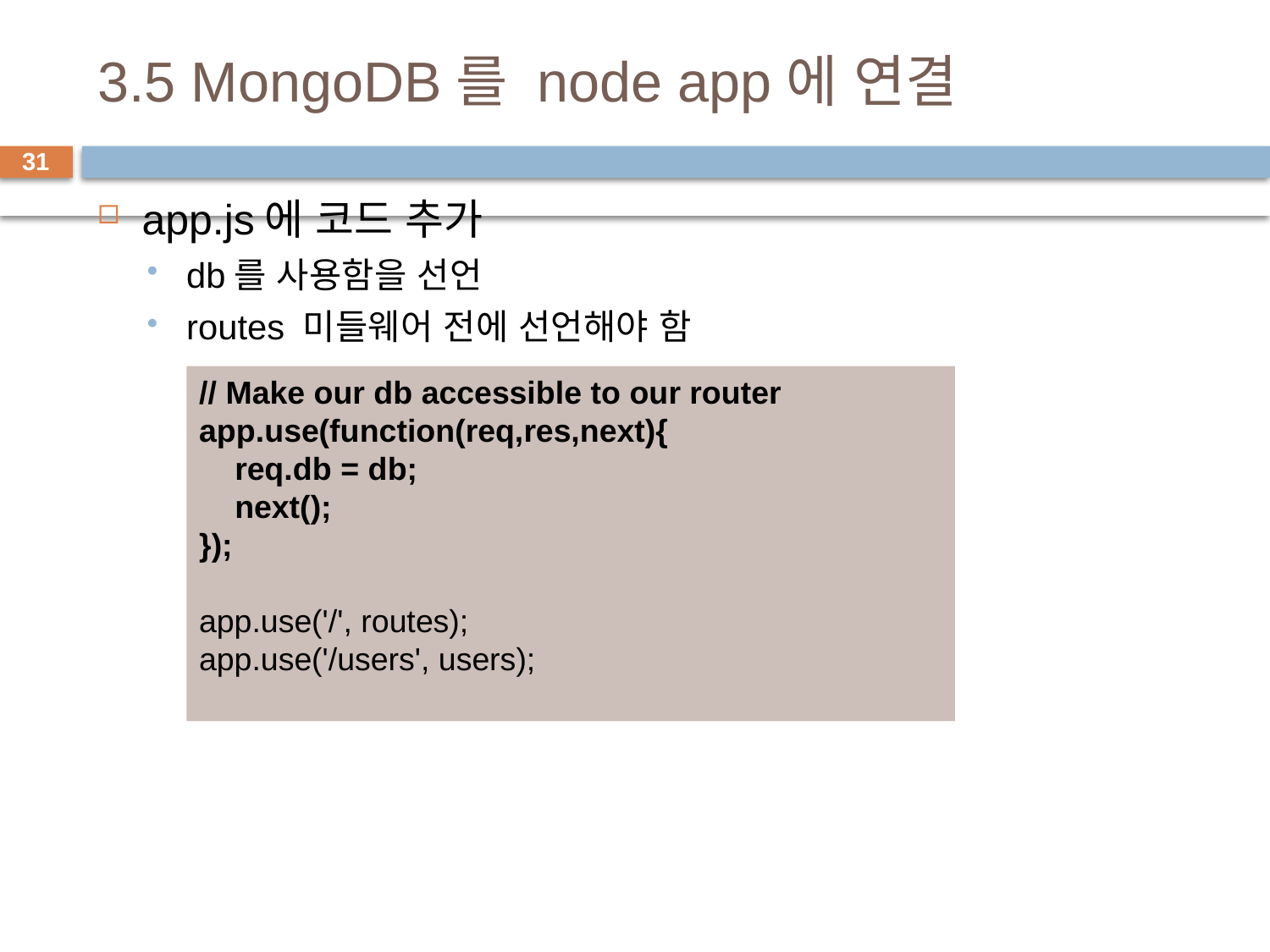

# 3.5 MongoDB를 node app에 연결
31
app.js에 코드 추가
db를 사용함을 선언
routes 미들웨어 전에 선언해야 함
// Make our db accessible to our router
app.use(function(req,res,next){
    req.db = db;
    next();
});

app.use('/', routes);
app.use('/users', users);